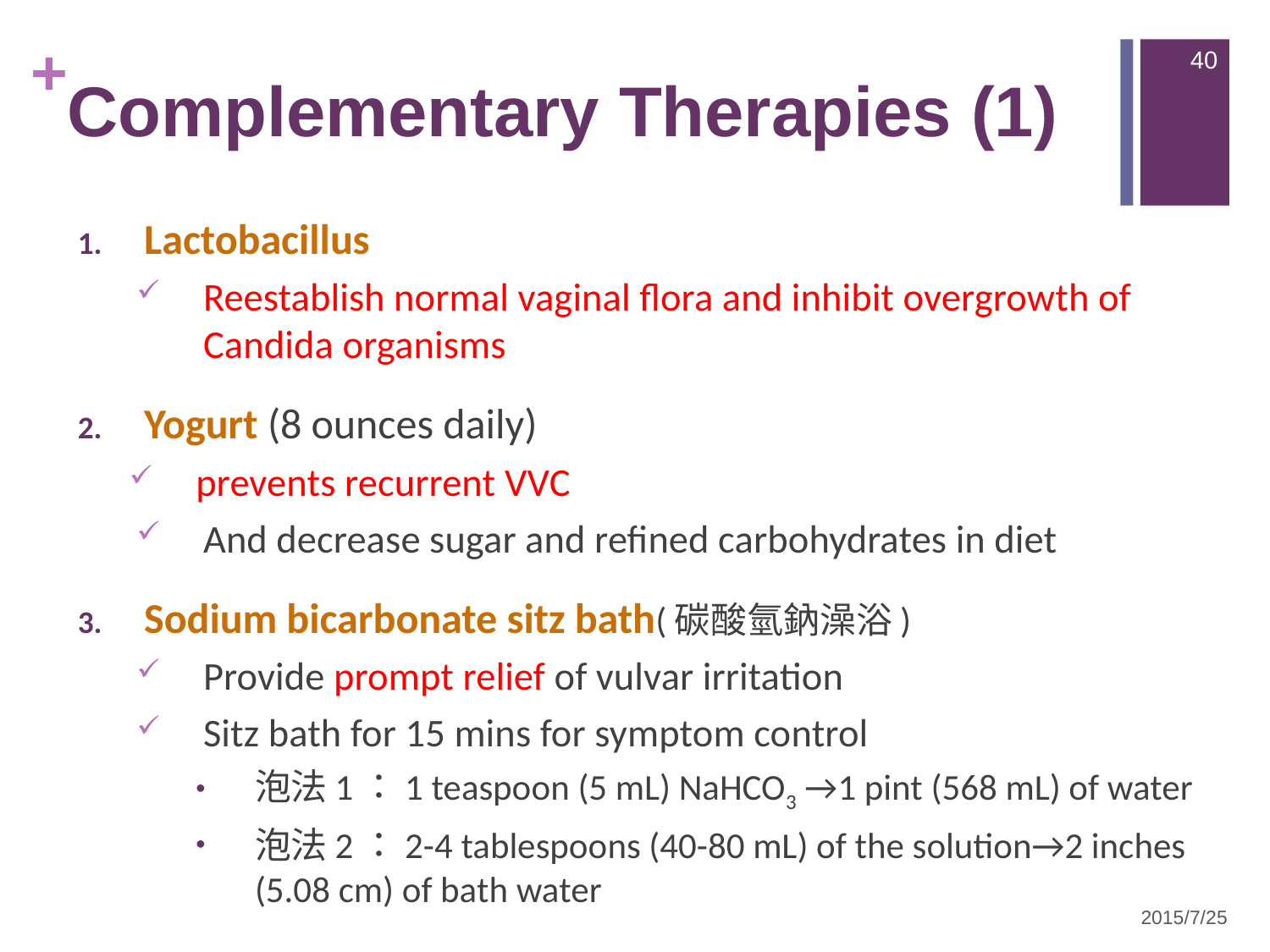

40
# Complementary Therapies (1)
Lactobacillus
Reestablish normal vaginal flora and inhibit overgrowth of Candida organisms
Yogurt (8 ounces daily)
prevents recurrent VVC
And decrease sugar and refined carbohydrates in diet
Sodium bicarbonate sitz bath(碳酸氫鈉澡浴)
Provide prompt relief of vulvar irritation
Sitz bath for 15 mins for symptom control
泡法1：1 teaspoon (5 mL) NaHCO3 →1 pint (568 mL) of water
泡法2：2-4 tablespoons (40-80 mL) of the solution→2 inches (5.08 cm) of bath water

2015/7/25